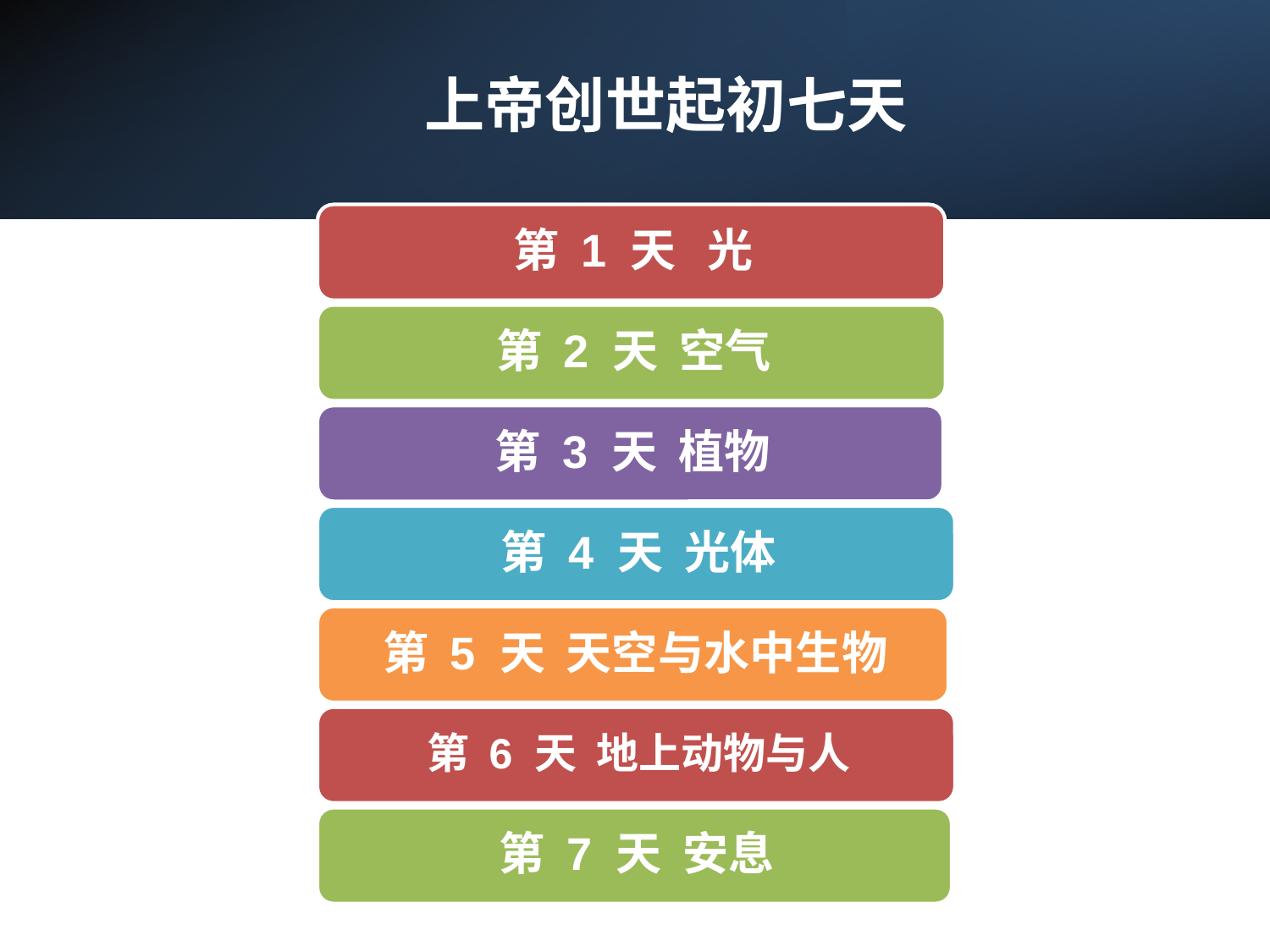

# 上帝创世起初七天
第 1 天   光
第 2 天  空气
第 3 天  植物
第 4 天  光体
第 5 天  天空与水中生物
第 6 天  地上动物与人
第 7 天  安息